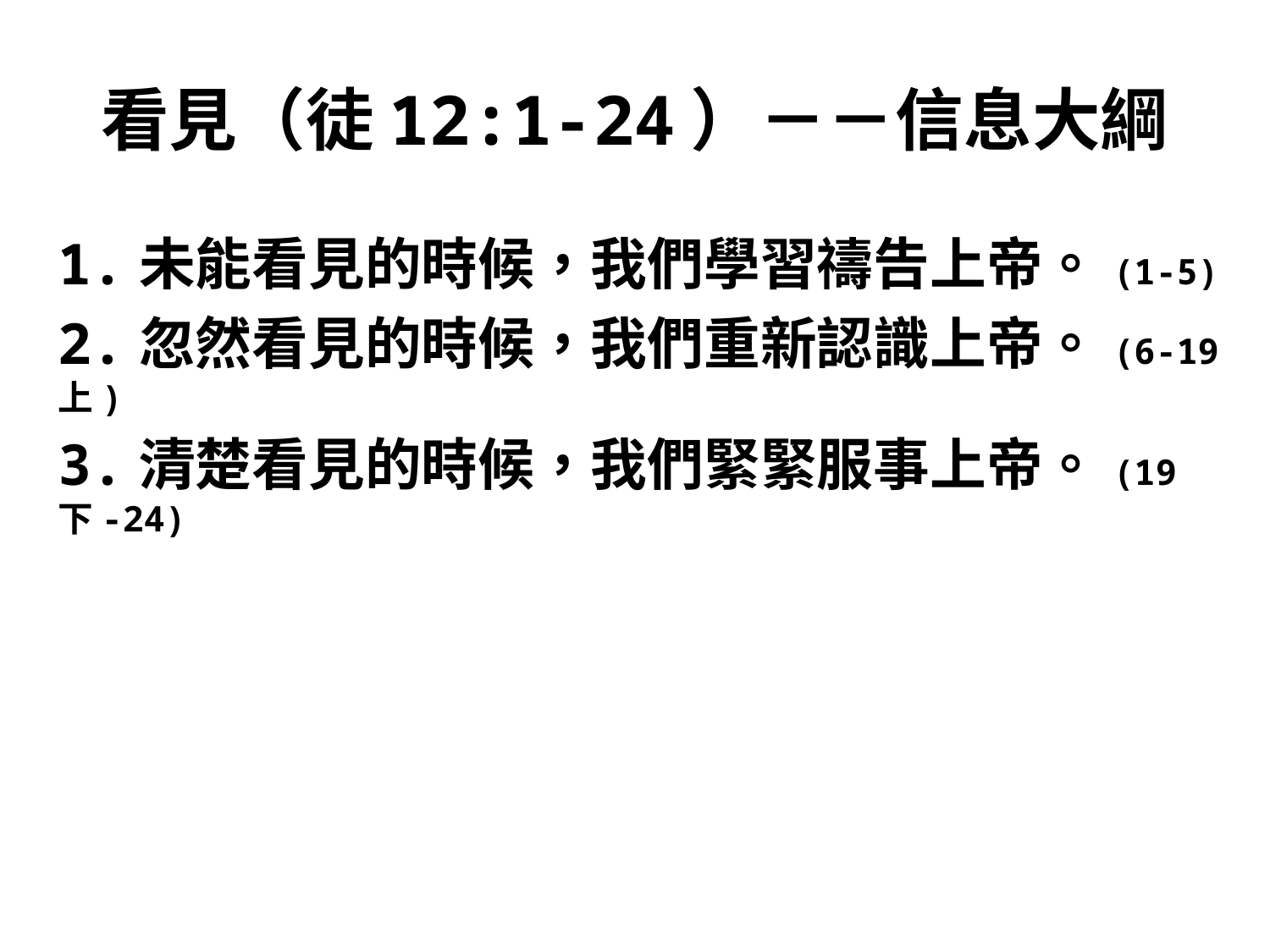

# 看見（徒12:1-24）－－信息大綱
1.未能看見的時候，我們學習禱告上帝。(1-5)
2.忽然看見的時候，我們重新認識上帝。(6-19上)
3.清楚看見的時候，我們緊緊服事上帝。(19下-24)